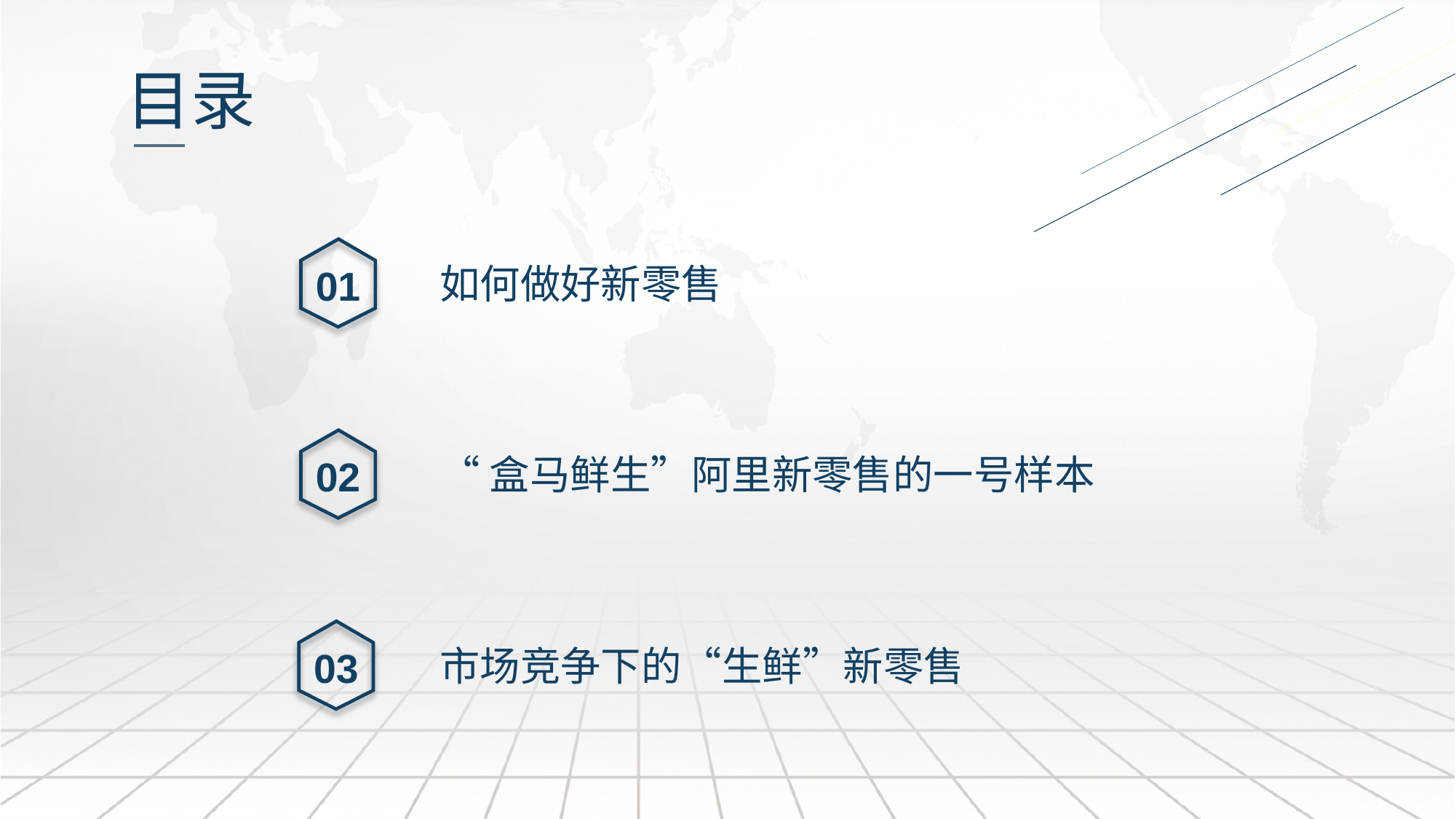

目录

01
如何做好新零售

02
“盒马鲜生”阿里新零售的一号样本

03
市场竞争下的“生鲜”新零售